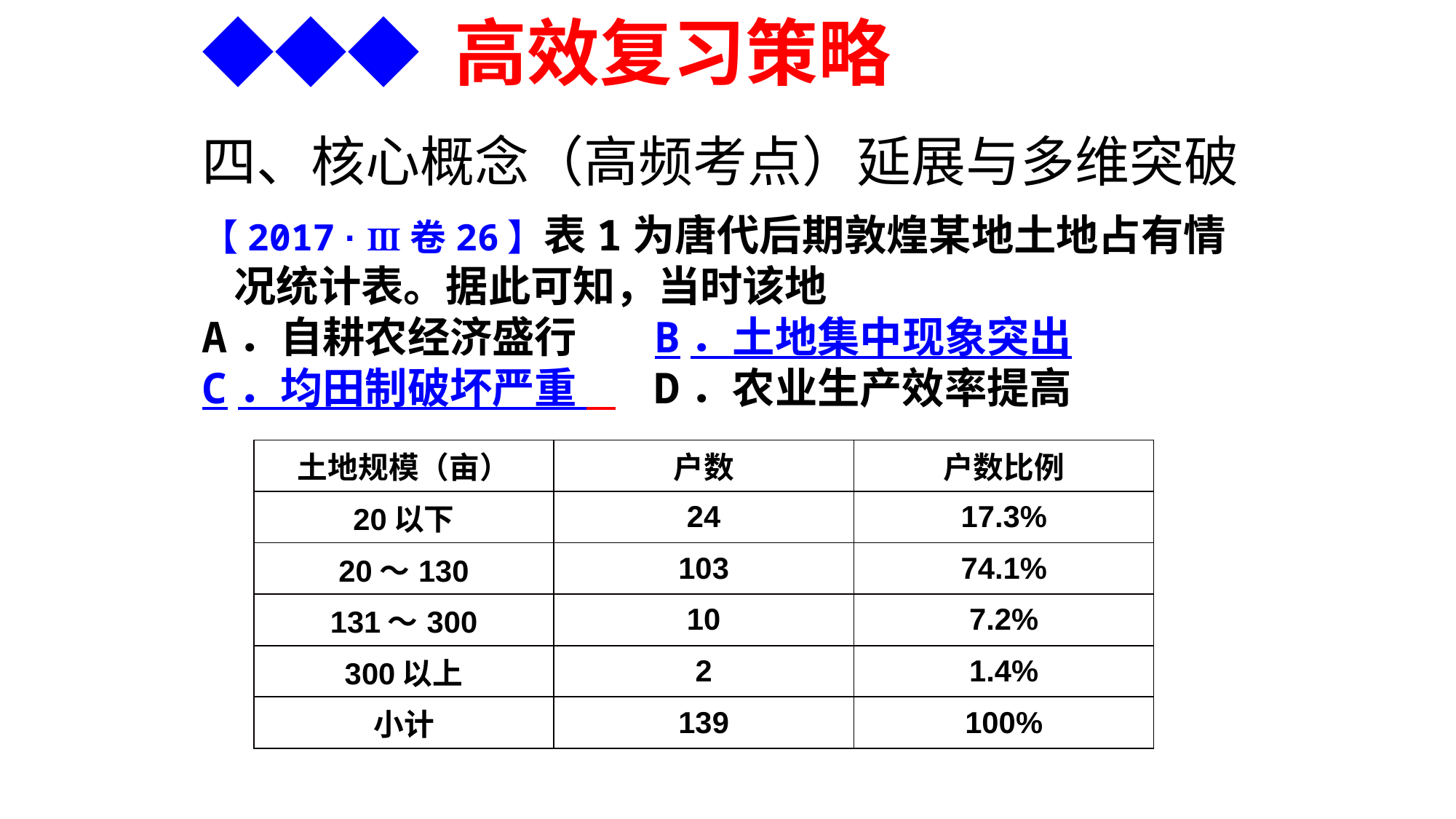

◆◆◆ 高效复习策略
四、核心概念（高频考点）延展与多维突破
【2017 · Ⅲ卷26】表1为唐代后期敦煌某地土地占有情况统计表。据此可知，当时该地
A．自耕农经济盛行       B．土地集中现象突出
C．均田制破坏严重       D．农业生产效率提高
| 土地规模（亩） | 户数 | 户数比例 |
| --- | --- | --- |
| 20以下 | 24 | 17.3% |
| 20～130 | 103 | 74.1% |
| 131～300 | 10 | 7.2% |
| 300以上 | 2 | 1.4% |
| 小计 | 139 | 100% |